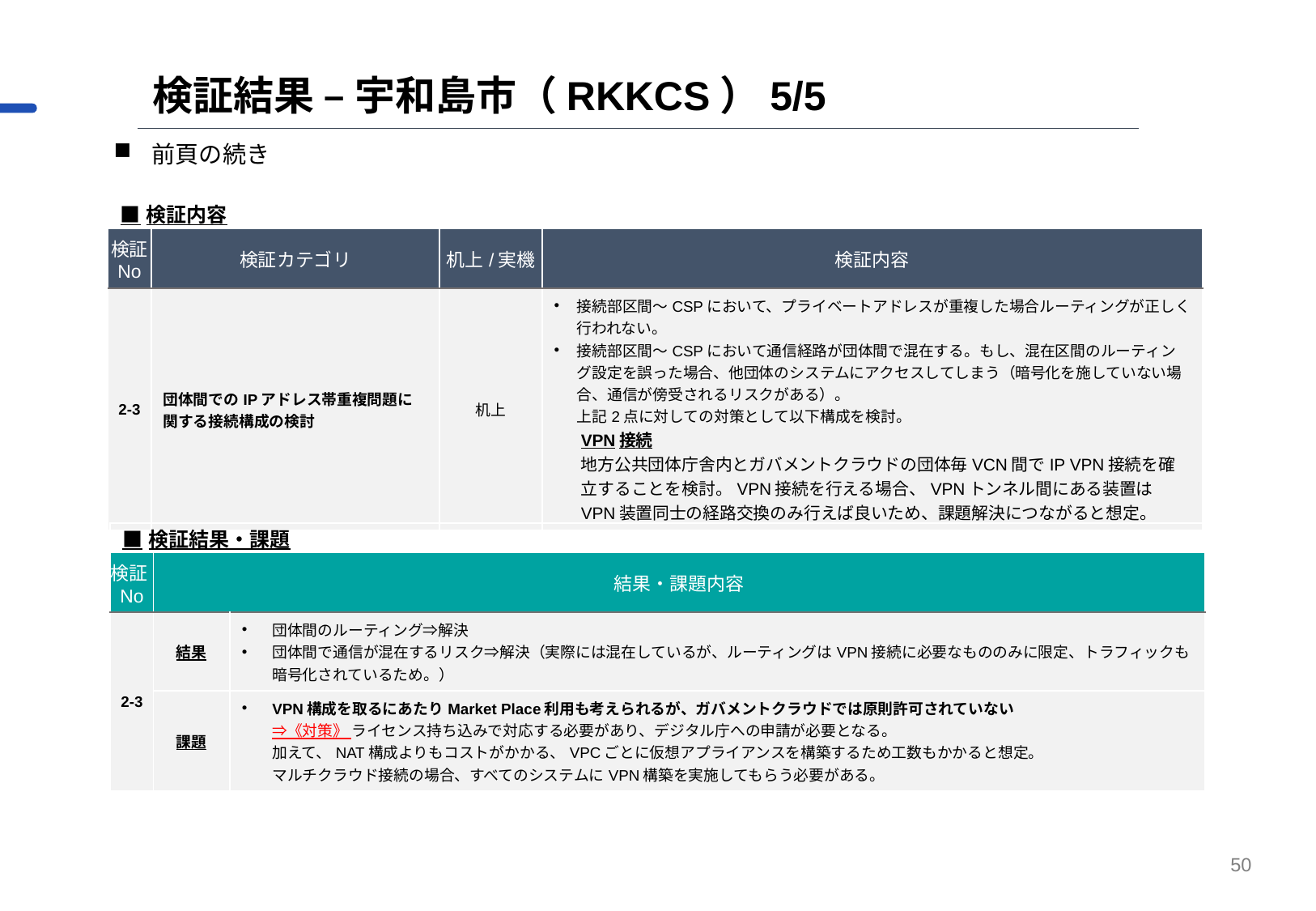

検証結果 – 宇和島市（RKKCS）5/5
前頁の続き
| ■検証内容 | ■検証内容 |  |  |
| --- | --- | --- | --- |
| 検証 No | 検証カテゴリ | 机上/実機 | 検証内容 |
| 2-3 | 団体間でのIPアドレス帯重複問題に関する接続構成の検討 | 机上 | 接続部区間～CSPにおいて、プライベートアドレスが重複した場合ルーティングが正しく行われない。 接続部区間～CSPにおいて通信経路が団体間で混在する。もし、混在区間のルーティング設定を誤った場合、他団体のシステムにアクセスしてしまう（暗号化を施していない場合、通信が傍受されるリスクがある）。 上記2点に対しての対策として以下構成を検討。 VPN接続 地方公共団体庁舎内とガバメントクラウドの団体毎VCN間でIP VPN接続を確立することを検討。VPN接続を行える場合、VPNトンネル間にある装置はVPN装置同士の経路交換のみ行えば良いため、課題解決につながると想定。 |
| ■検証結果・課題 |  |  |
| --- | --- | --- |
| 検証No | 結果・課題内容 | 結果・課題内容 |
| 2-3 | 結果 | 団体間のルーティング⇒解決 団体間で通信が混在するリスク⇒解決（実際には混在しているが、ルーティングはVPN接続に必要なもののみに限定、トラフィックも暗号化されているため。） |
|  | 課題 | VPN構成を取るにあたりMarket Place利用も考えられるが、ガバメントクラウドでは原則許可されていない ⇒《対策》 ライセンス持ち込みで対応する必要があり、デジタル庁への申請が必要となる。 加えて、NAT構成よりもコストがかかる、VPCごとに仮想アプライアンスを構築するため工数もかかると想定。 マルチクラウド接続の場合、すべてのシステムにVPN構築を実施してもらう必要がある。 |
50